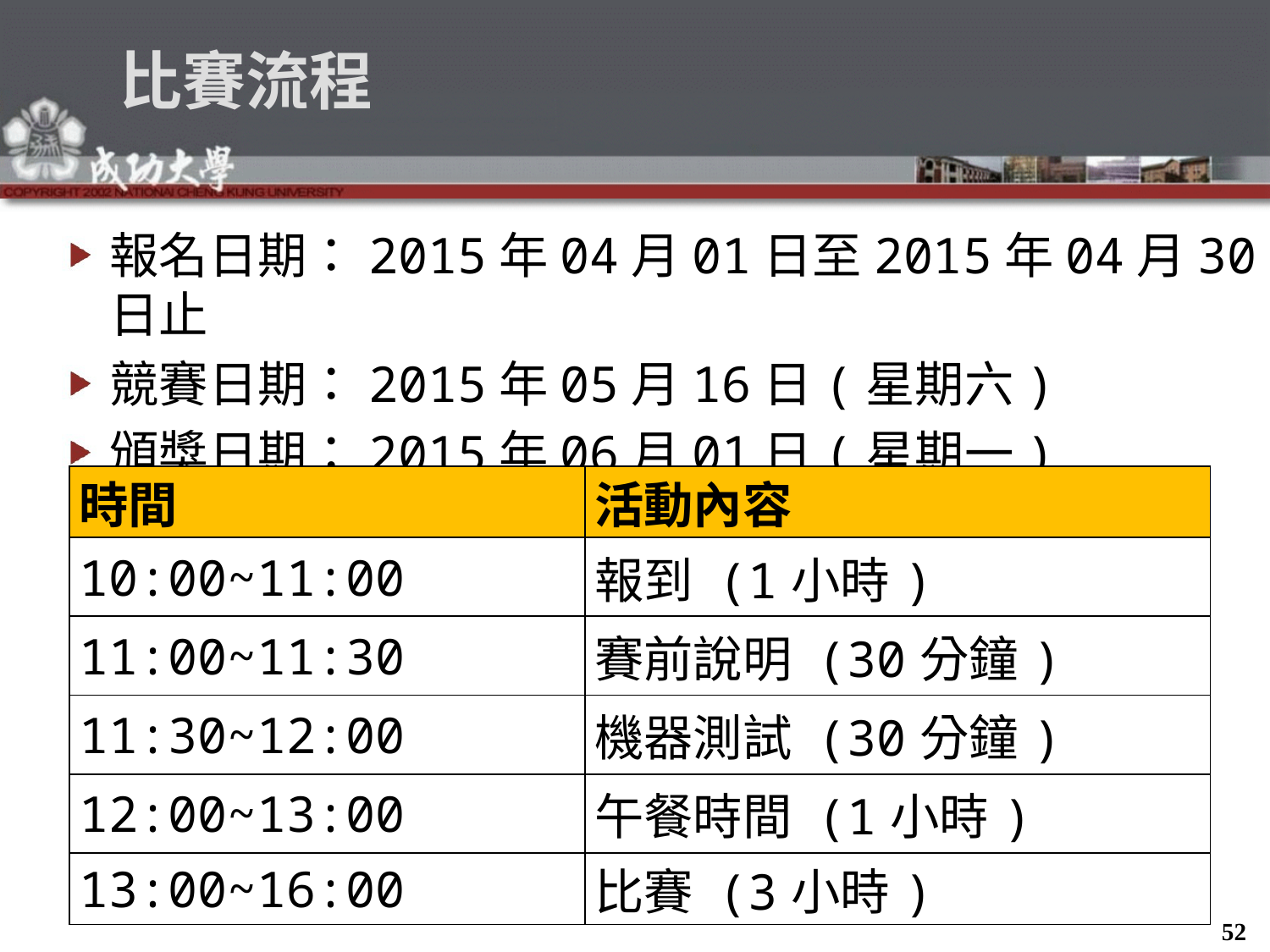

# 比賽流程
報名日期：2015年04月01日至2015年04月30日止
競賽日期：2015年05月16日(星期六)
頒獎日期：2015年06月01日(星期一)

| 時間 | 活動內容 |
| --- | --- |
| 10:00~11:00 | 報到 (1小時) |
| 11:00~11:30 | 賽前說明 (30分鐘) |
| 11:30~12:00 | 機器測試 (30分鐘) |
| 12:00~13:00 | 午餐時間 (1小時) |
| 13:00~16:00 | 比賽 (3小時) |
52